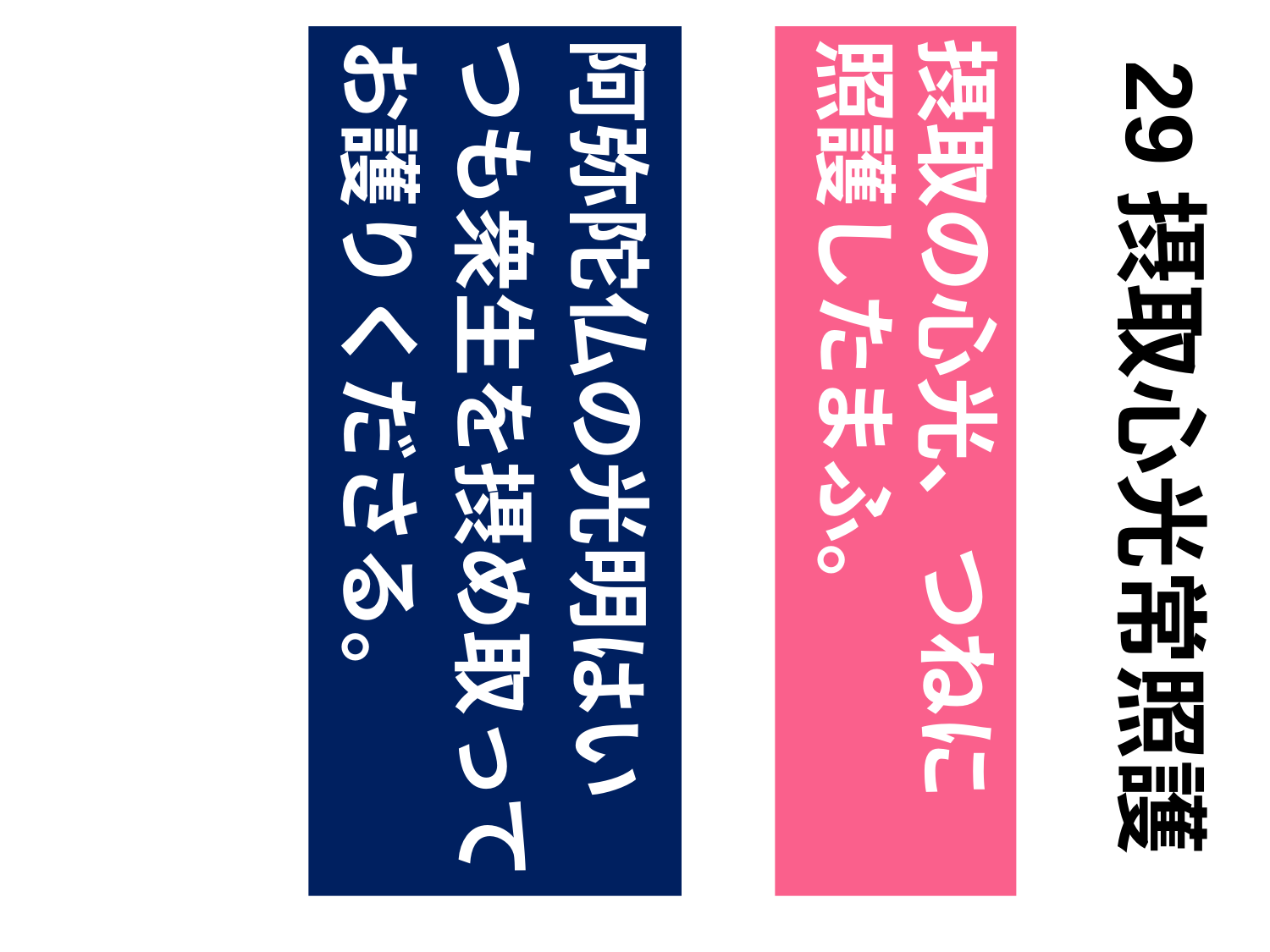

阿弥陀仏の光明はいつも衆生を摂め取ってお護りくださる。
摂取の心光、つねに
照護したまふ。
29摂取心光常照護